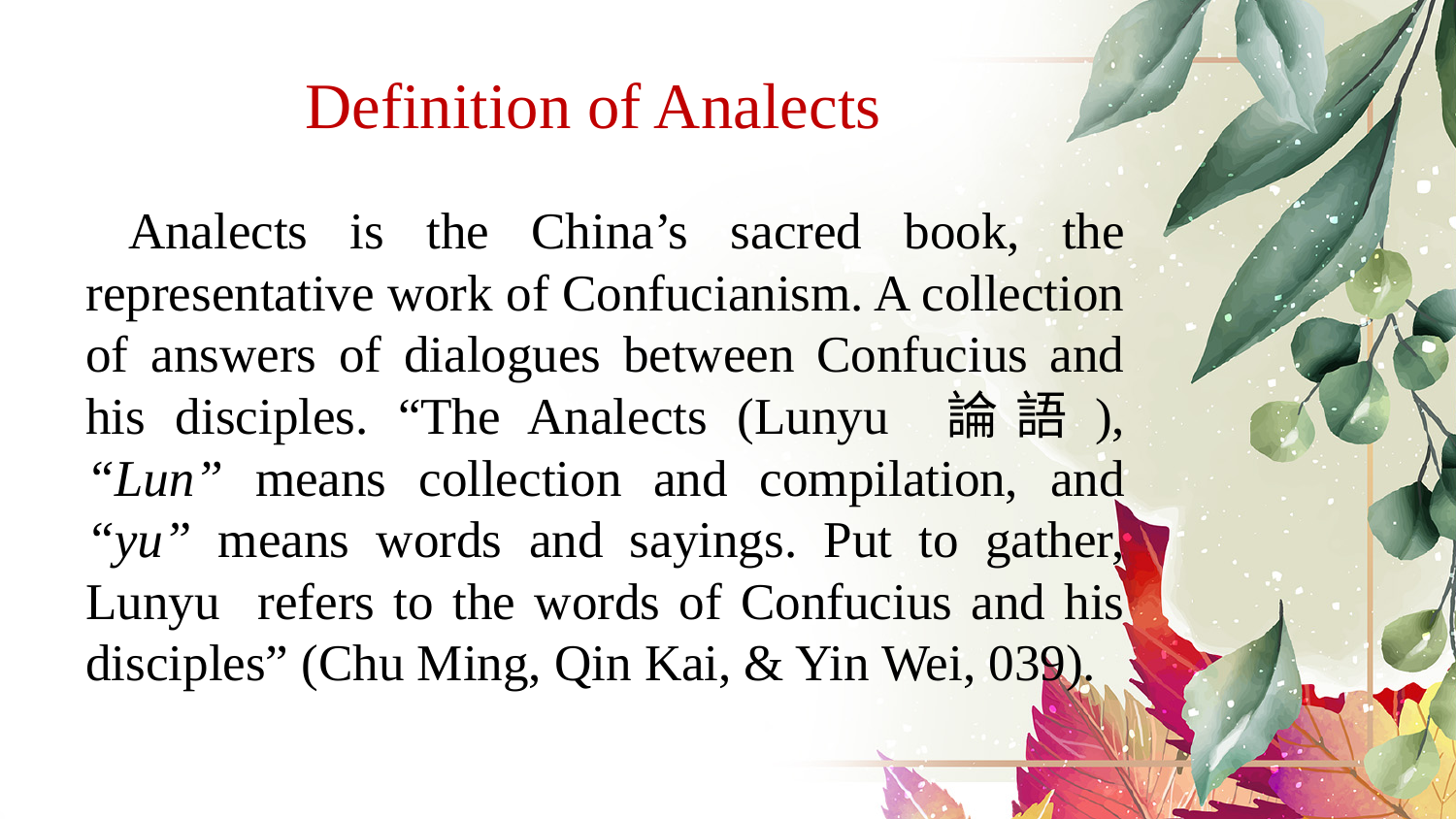

# Definition of Analects
 Analects is the China’s sacred book, the representative work of Confucianism. A collection of answers of dialogues between Confucius and his disciples. “The Analects (Lunyu 論語), “Lun” means collection and compilation, and “yu” means words and sayings. Put to gather, Lunyu  refers to the words of Confucius and his disciples” (Chu Ming, Qin Kai, & Yin Wei, 039).